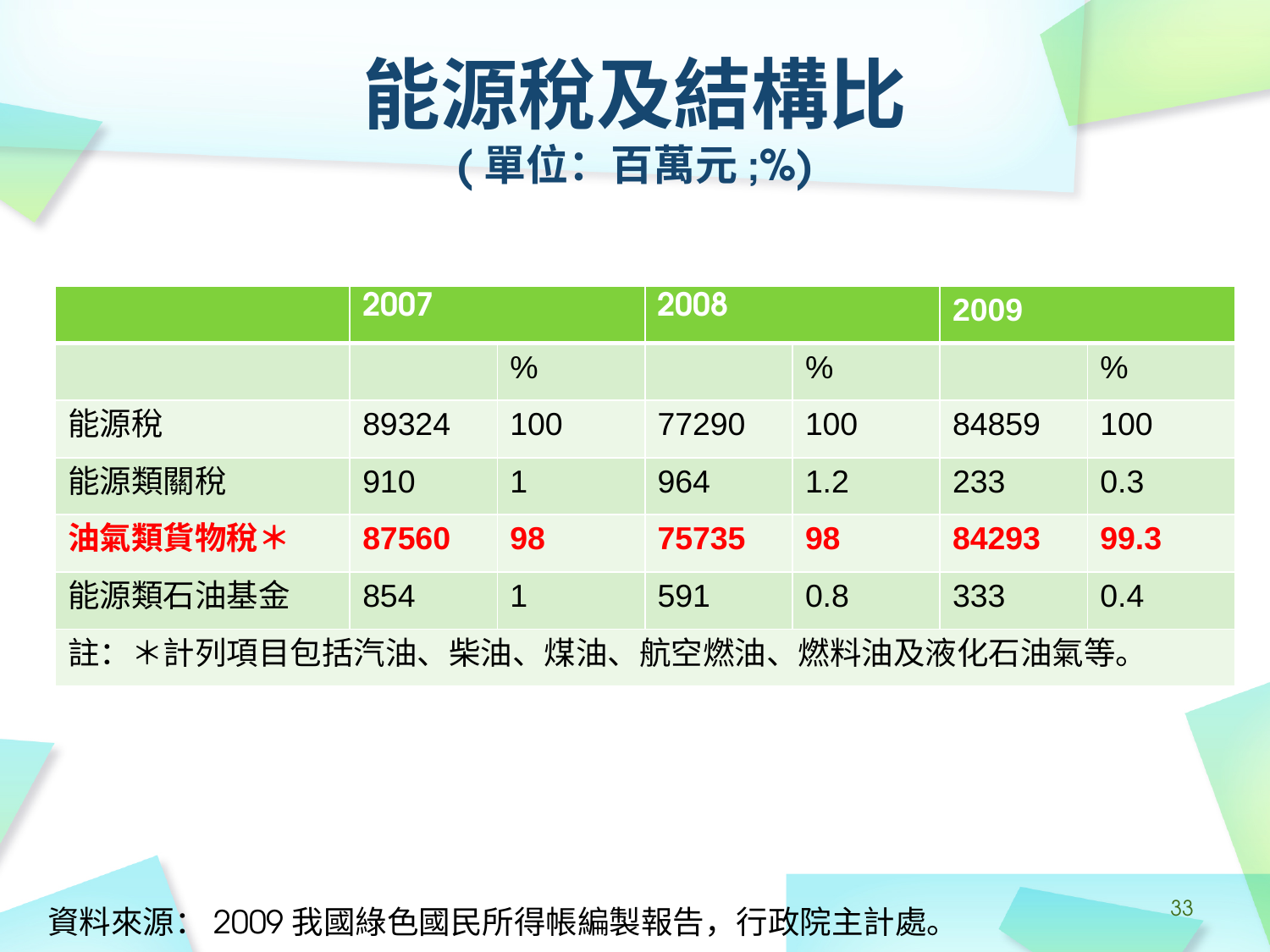

# 能源稅及結構比 (單位：百萬元;%)
|  | 2007 |  | 2008 |  | 2009 |  |
| --- | --- | --- | --- | --- | --- | --- |
|  |  | % |  | % |  | % |
| 能源稅 | 89324 | 100 | 77290 | 100 | 84859 | 100 |
| 能源類關稅 | 910 | 1 | 964 | 1.2 | 233 | 0.3 |
| 油氣類貨物稅＊ | 87560 | 98 | 75735 | 98 | 84293 | 99.3 |
| 能源類石油基金 | 854 | 1 | 591 | 0.8 | 333 | 0.4 |
| 註：＊計列項目包括汽油、柴油、煤油、航空燃油、燃料油及液化石油氣等。 |  |  |  |  |  |  |
33
資料來源：2009我國綠色國民所得帳編製報告，行政院主計處。